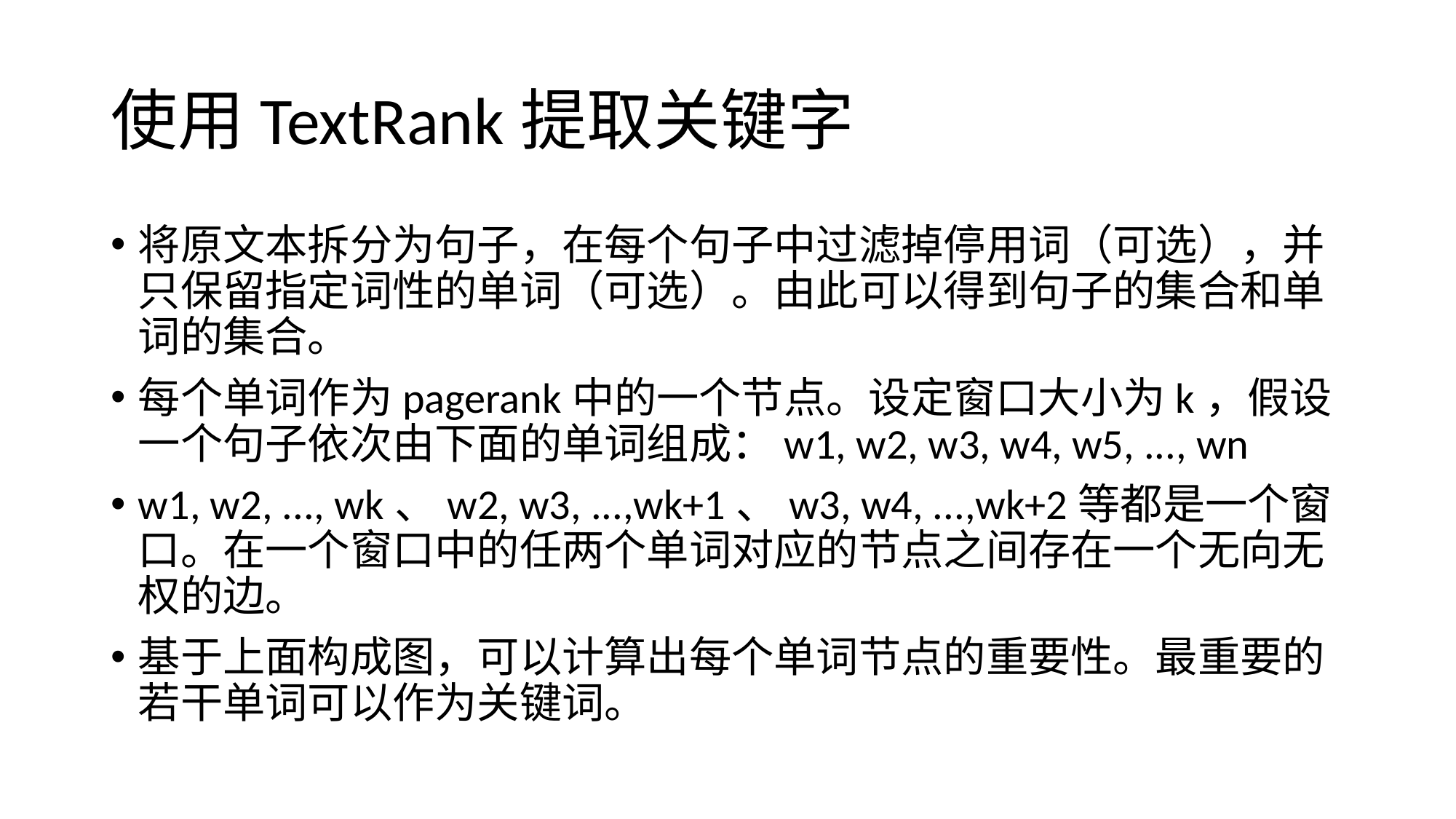

# 使用TextRank提取关键字
将原文本拆分为句子，在每个句子中过滤掉停用词（可选），并只保留指定词性的单词（可选）。由此可以得到句子的集合和单词的集合。
每个单词作为pagerank中的一个节点。设定窗口大小为k，假设一个句子依次由下面的单词组成：w1, w2, w3, w4, w5, ..., wn
w1, w2, ..., wk、w2, w3, ...,wk+1、w3, w4, ...,wk+2等都是一个窗口。在一个窗口中的任两个单词对应的节点之间存在一个无向无权的边。
基于上面构成图，可以计算出每个单词节点的重要性。最重要的若干单词可以作为关键词。